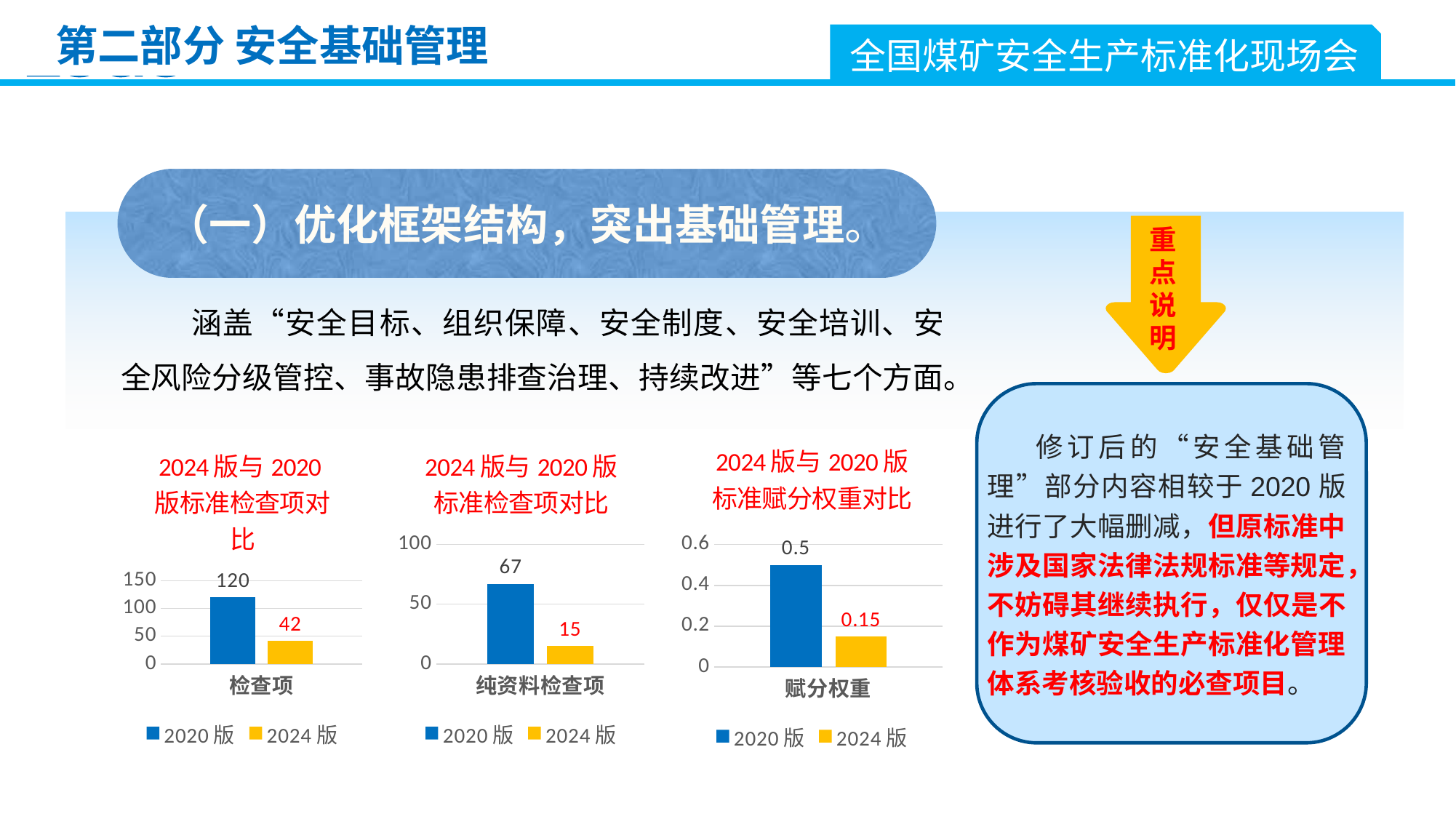

第二部分 安全基础管理

全国煤矿安全生产标准化现场会
（一）优化框架结构，突出基础管理。

 涵盖“安全目标、组织保障、安全制度、安全培训、安全风险分级管控、事故隐患排查治理、持续改进”等七个方面。

重点说明

修订后的“安全基础管理”部分内容相较于2020版进行了大幅删减，但原标准中涉及国家法律法规标准等规定，不妨碍其继续执行，仅仅是不作为煤矿安全生产标准化管理体系考核验收的必查项目。

### Chart: 2024版与2020版标准检查项对比

| Category | 2020版 | 2024版 |
|---|---|---|
| 纯资料检查项 | 67.0 | 15.0 |

### Chart: 2024版与2020版标准检查项对比

| Category | 2020版 | 2024版 |
|---|---|---|
| 检查项 | 120.0 | 42.0 |

### Chart: 2024版与2020版标准赋分权重对比

| Category | 2020版 | 2024版 |
|---|---|---|
| 赋分权重 | 0.5 | 0.15 |